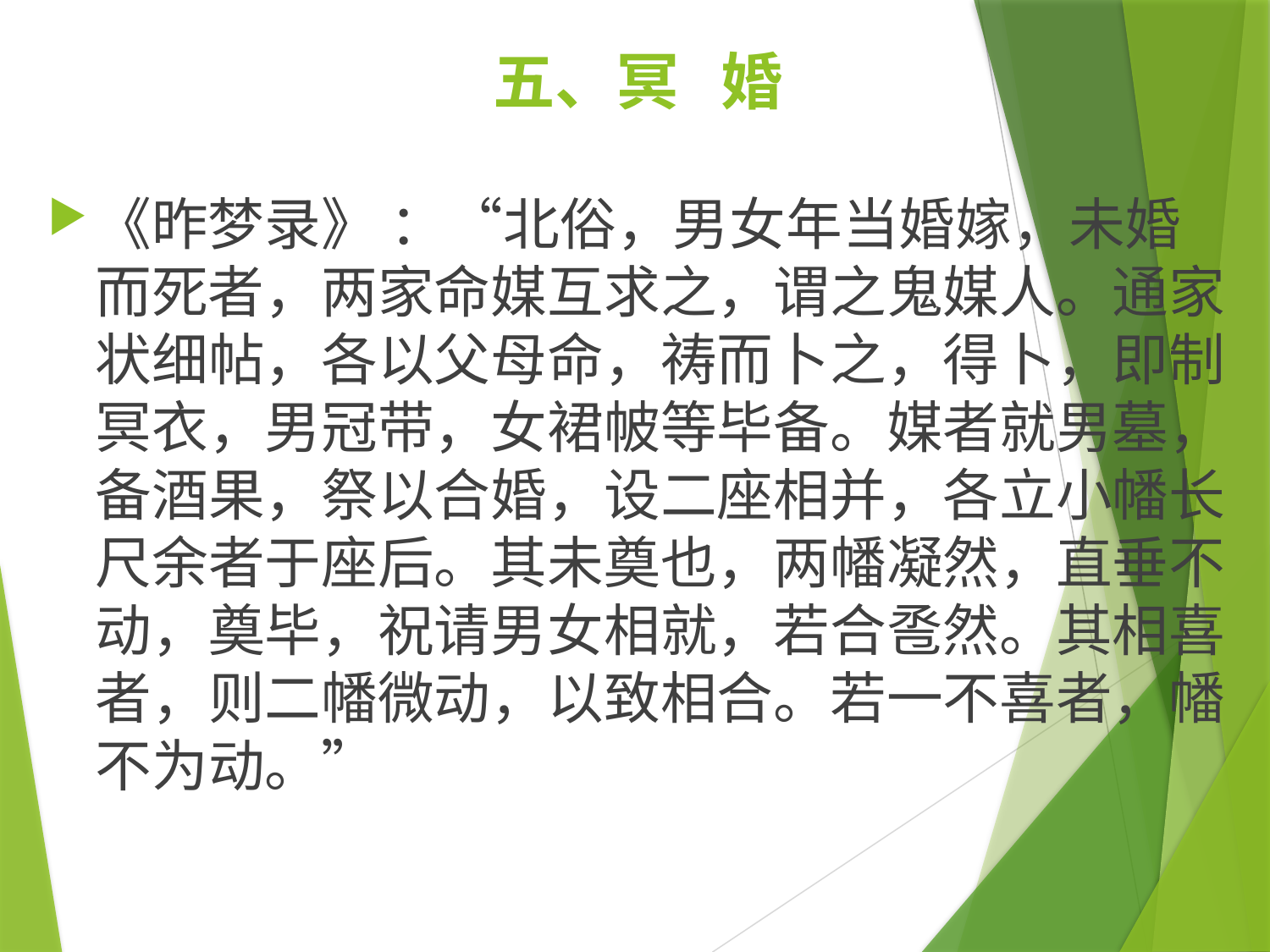

# 五、冥   婚
《昨梦录》 ：“北俗，男女年当婚嫁，未婚而死者，两家命媒互求之，谓之鬼媒人。通家状细帖，各以父母命，祷而卜之，得卜，即制冥衣，男冠带，女裙帔等毕备。媒者就男墓，备酒果，祭以合婚，设二座相并，各立小幡长尺余者于座后。其未奠也，两幡凝然，直垂不动，奠毕，祝请男女相就，若合卺然。其相喜者，则二幡微动，以致相合。若一不喜者，幡不为动。”